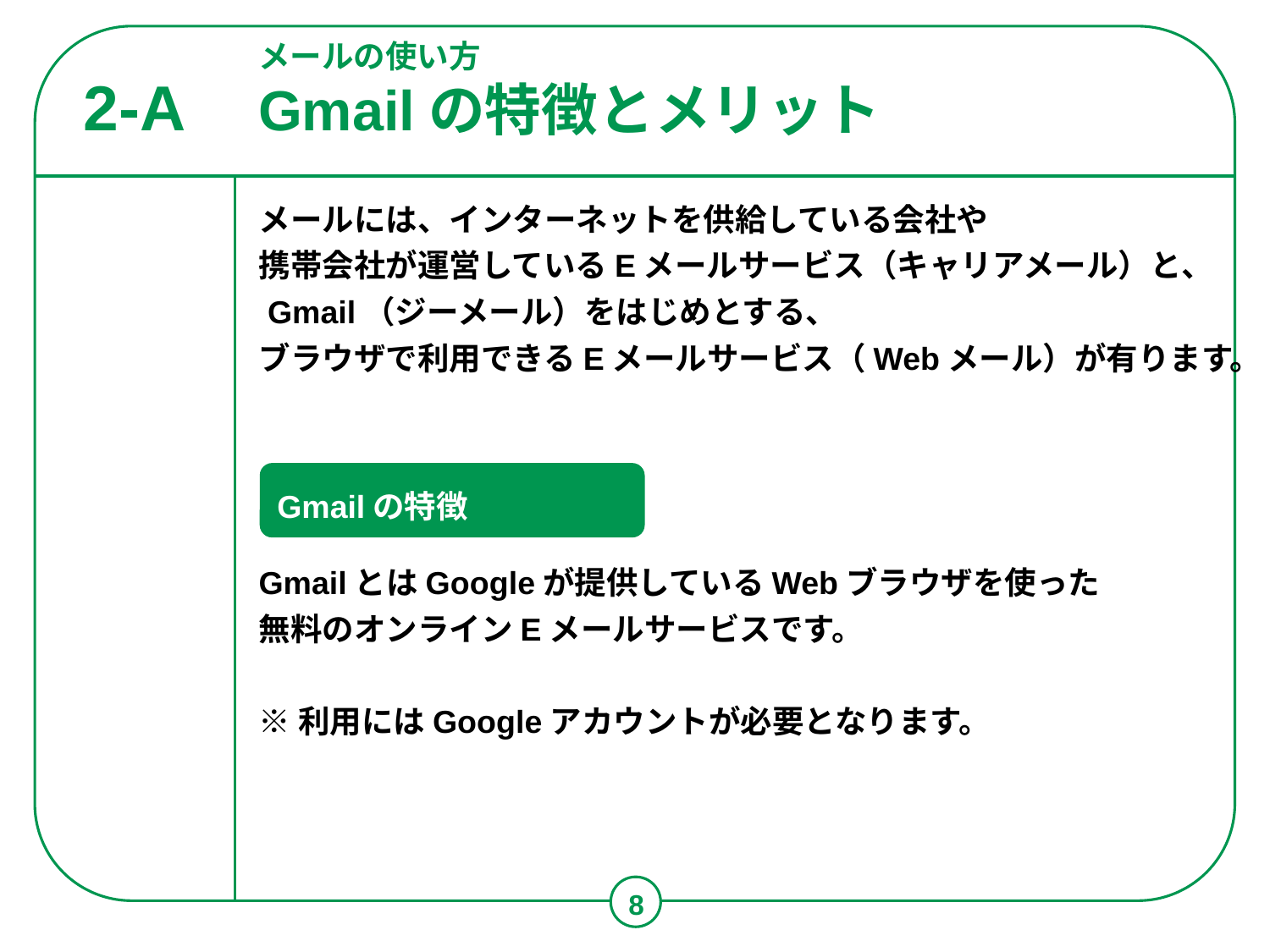

# メールの使い方 Gmailの特徴とメリット
2-A
メールには、インターネットを供給している会社や
携帯会社が運営しているEメールサービス（キャリアメール）と、
 Gmail（ジーメール）をはじめとする、
ブラウザで利用できるEメールサービス（Webメール）が有ります。

GmailとはGoogleが提供しているWebブラウザを使った
無料のオンラインEメールサービスです。

※利用にはGoogleアカウントが必要となります。

Gmailの特徴